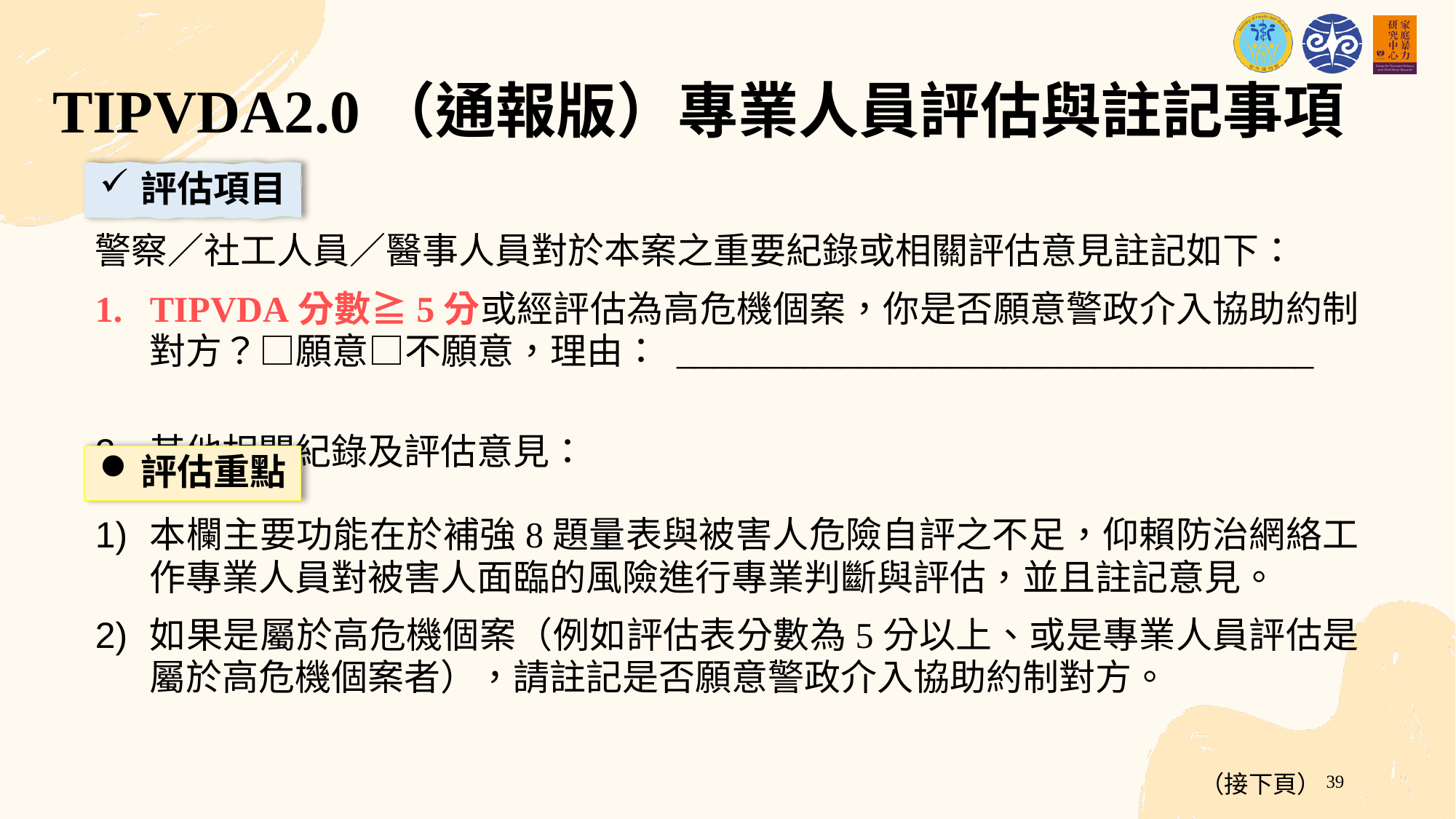

# TIPVDA2.0（通報版）專業人員評估與註記事項
評估項目
警察／社工人員／醫事人員對於本案之重要紀錄或相關評估意見註記如下：
TIPVDA分數≧5分或經評估為高危機個案，你是否願意警政介入協助約制對方？□願意□不願意，理由： ___________________________________
其他相關紀錄及評估意見：
評估重點
本欄主要功能在於補強8題量表與被害人危險自評之不足，仰賴防治網絡工作專業人員對被害人面臨的風險進行專業判斷與評估，並且註記意見。
如果是屬於高危機個案（例如評估表分數為5分以上、或是專業人員評估是屬於高危機個案者），請註記是否願意警政介入協助約制對方。
 （接下頁）
39